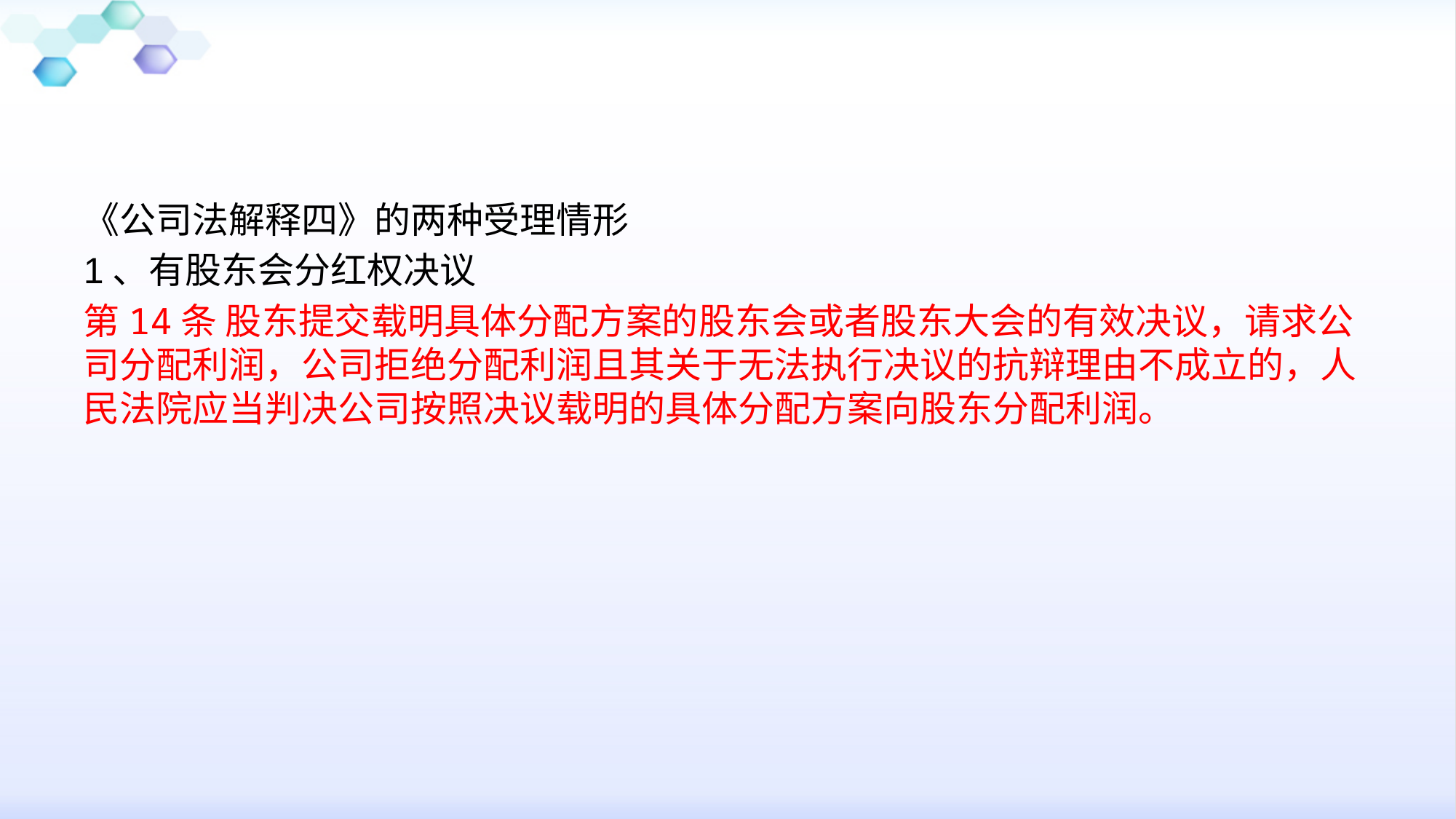

《公司法解释四》的两种受理情形
1、有股东会分红权决议
第14条 股东提交载明具体分配方案的股东会或者股东大会的有效决议，请求公司分配利润，公司拒绝分配利润且其关于无法执行决议的抗辩理由不成立的，人民法院应当判决公司按照决议载明的具体分配方案向股东分配利润。